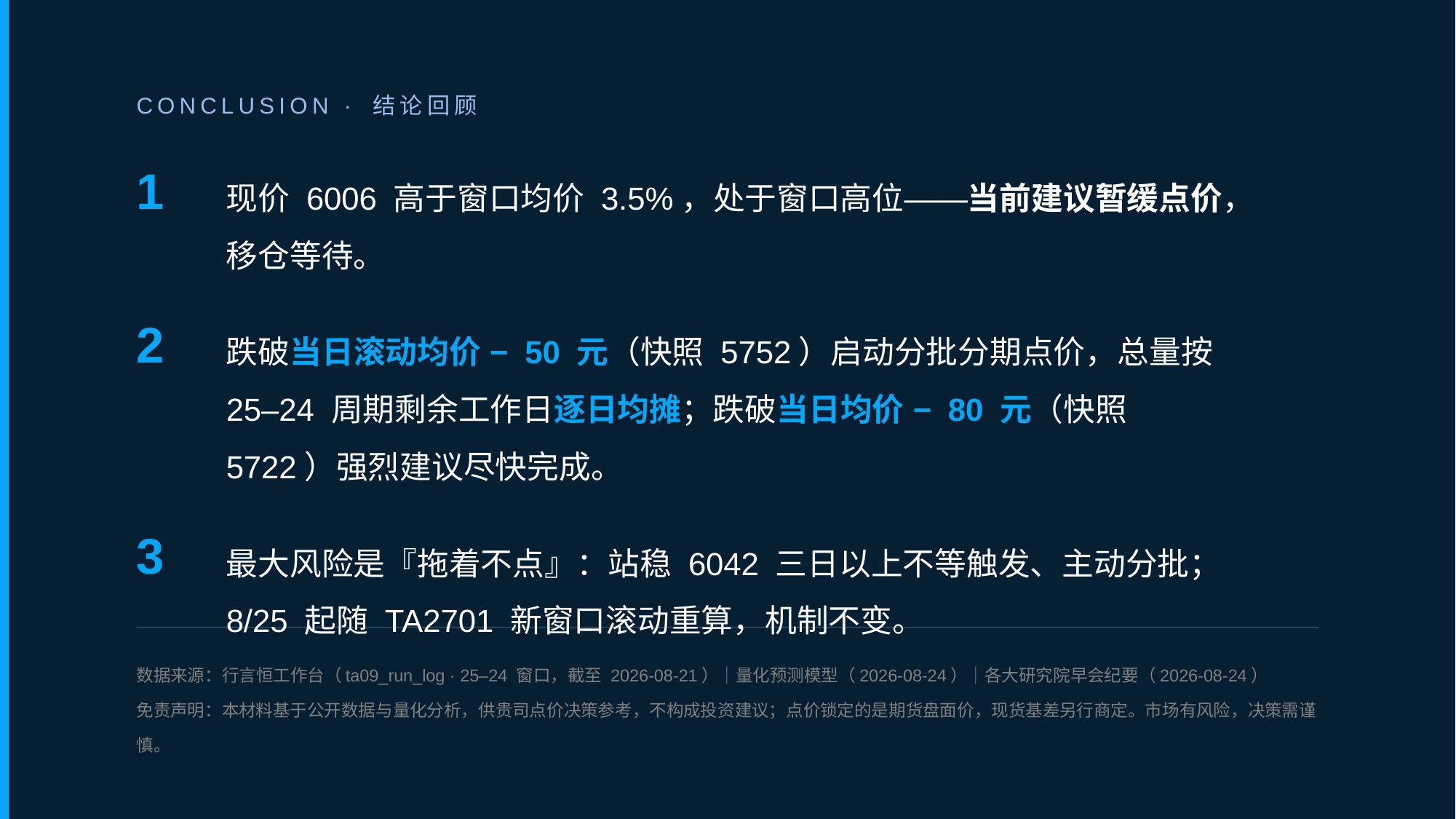

CONCLUSION · 结论回顾
1
现价 6006 高于窗口均价 3.5%，处于窗口高位——当前建议暂缓点价，移仓等待。
2
跌破当日滚动均价 − 50 元（快照 5752）启动分批分期点价，总量按 25–24 周期剩余工作日逐日均摊；跌破当日均价 − 80 元（快照 5722）强烈建议尽快完成。
3
最大风险是『拖着不点』：站稳 6042 三日以上不等触发、主动分批；8/25 起随 TA2701 新窗口滚动重算，机制不变。

数据来源：行言恒工作台（ta09_run_log · 25–24 窗口，截至 2026-08-21）｜量化预测模型（2026-08-24）｜各大研究院早会纪要（2026-08-24）
免责声明：本材料基于公开数据与量化分析，供贵司点价决策参考，不构成投资建议；点价锁定的是期货盘面价，现货基差另行商定。市场有风险，决策需谨慎。